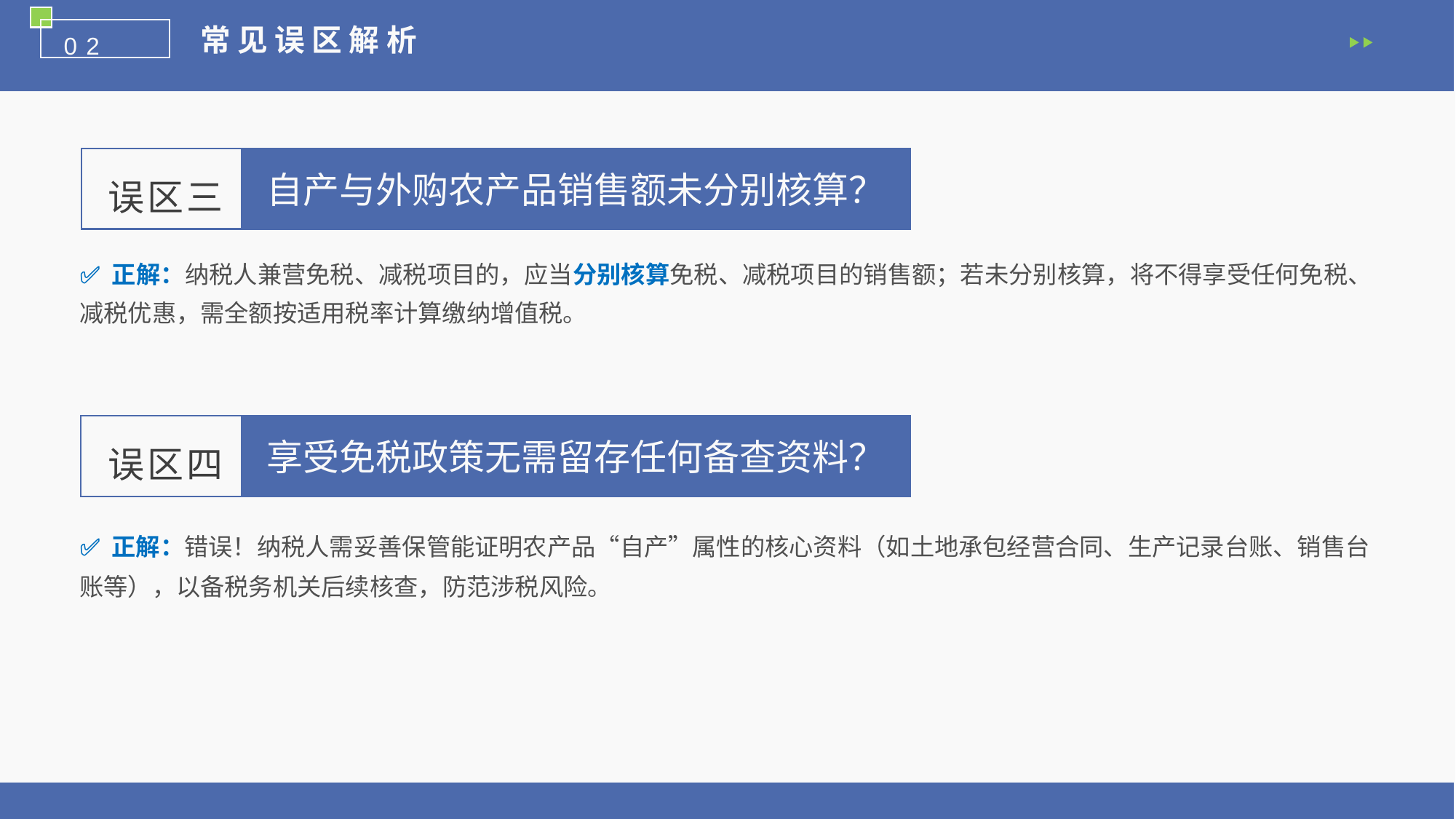

常 见 误 区 解 析

02

自产与外购农产品销售额未分别核算？
误区三
✅ 正解：纳税人兼营免税、减税项目的，应当分别核算免税、减税项目的销售额；若未分别核算，将不得享受任何免税、减税优惠，需全额按适用税率计算缴纳增值税。

享受免税政策无需留存任何备查资料？
误区四
✅ 正解：错误！纳税人需妥善保管能证明农产品“自产”属性的核心资料（如土地承包经营合同、生产记录台账、销售台账等），以备税务机关后续核查，防范涉税风险。